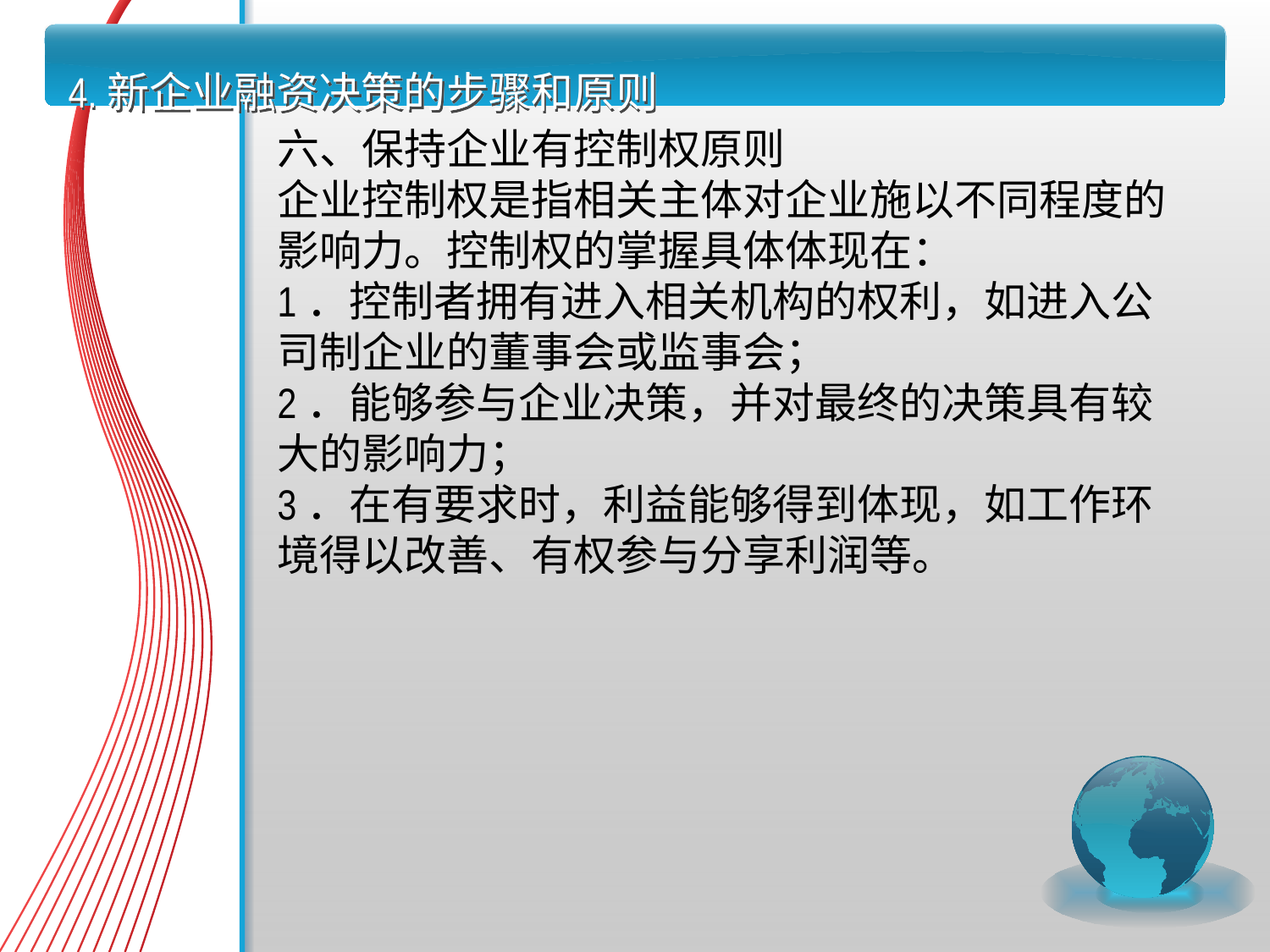

# 4.新企业融资决策的步骤和原则
六、保持企业有控制权原则
企业控制权是指相关主体对企业施以不同程度的影响力。控制权的掌握具体体现在：
1．控制者拥有进入相关机构的权利，如进入公司制企业的董事会或监事会；
2．能够参与企业决策，并对最终的决策具有较大的影响力；
3．在有要求时，利益能够得到体现，如工作环境得以改善、有权参与分享利润等。